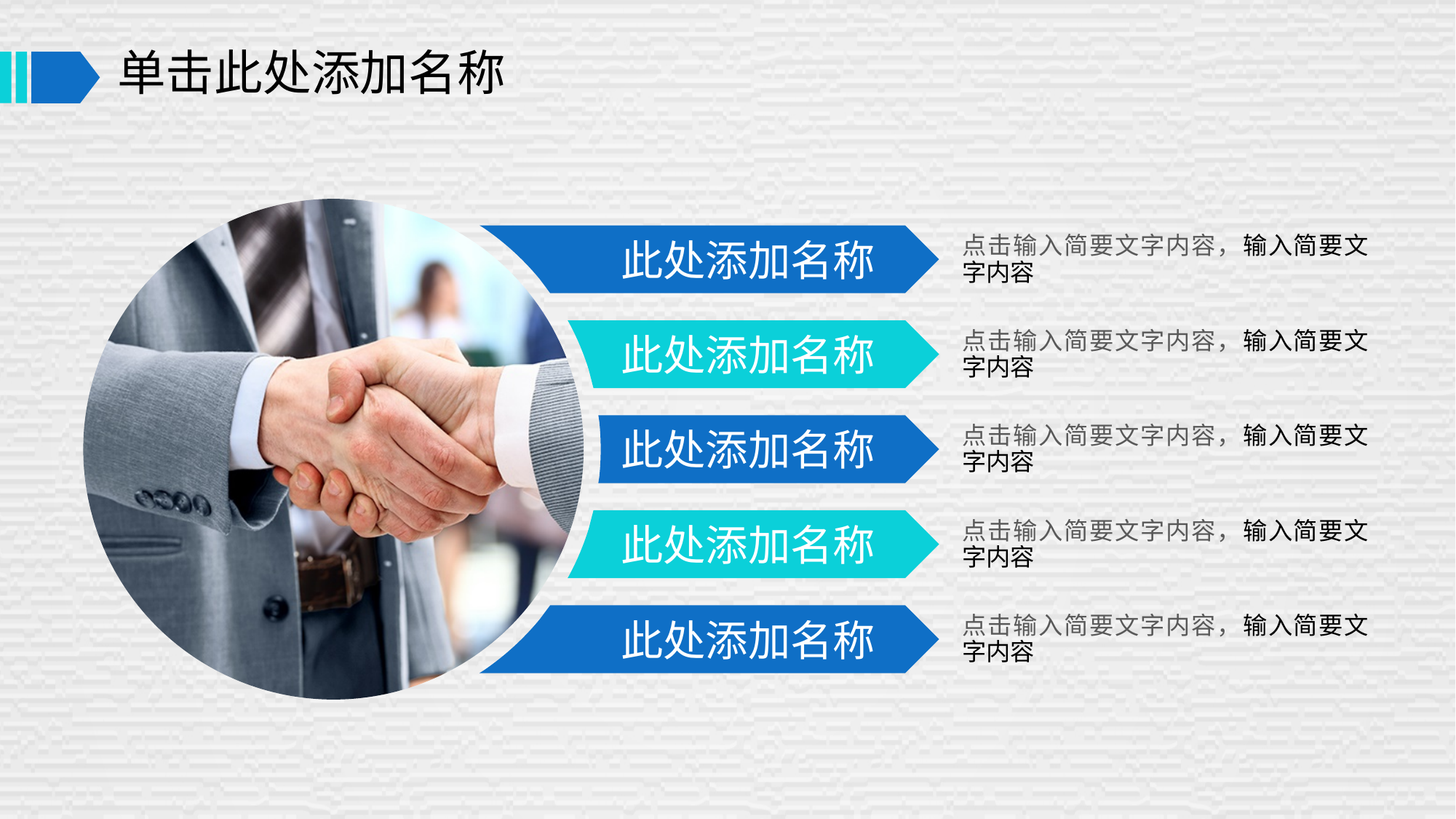

# 单击此处添加名称

此处添加名称
点击输入简要文字内容，输入简要文字内容

此处添加名称
点击输入简要文字内容，输入简要文字内容

此处添加名称
点击输入简要文字内容，输入简要文字内容

此处添加名称
点击输入简要文字内容，输入简要文字内容

此处添加名称
点击输入简要文字内容，输入简要文字内容